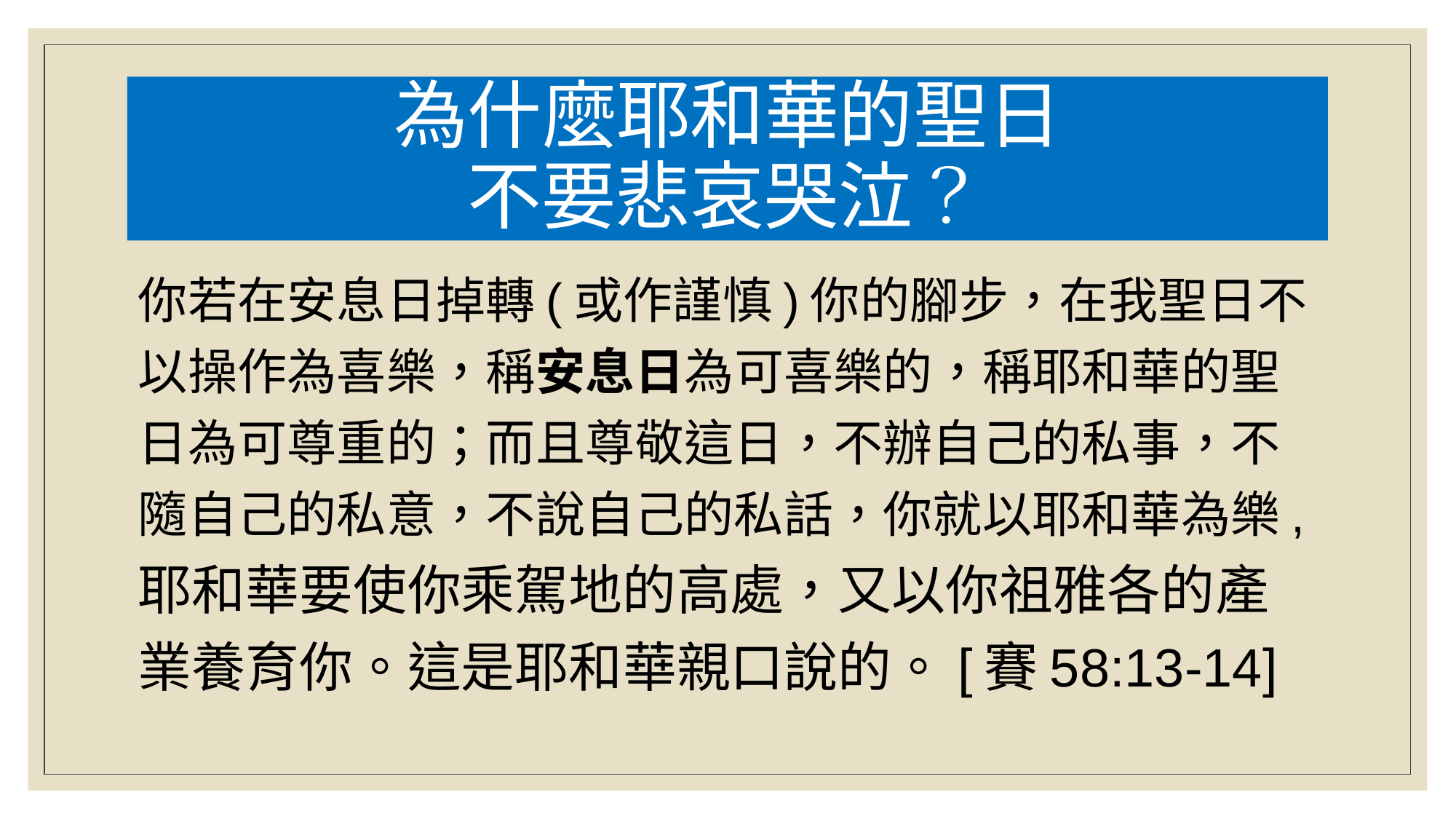

# 為什麼耶和華的聖日 不要悲哀哭泣？
你若在安息日掉轉(或作謹慎)你的腳步，在我聖日不以操作為喜樂，稱安息日為可喜樂的，稱耶和華的聖日為可尊重的；而且尊敬這日，不辦自己的私事，不隨自己的私意，不說自己的私話，你就以耶和華為樂,耶和華要使你乘駕地的高處，又以你祖雅各的產業養育你。這是耶和華親口說的。[賽58:13-14](賽58:13-14)